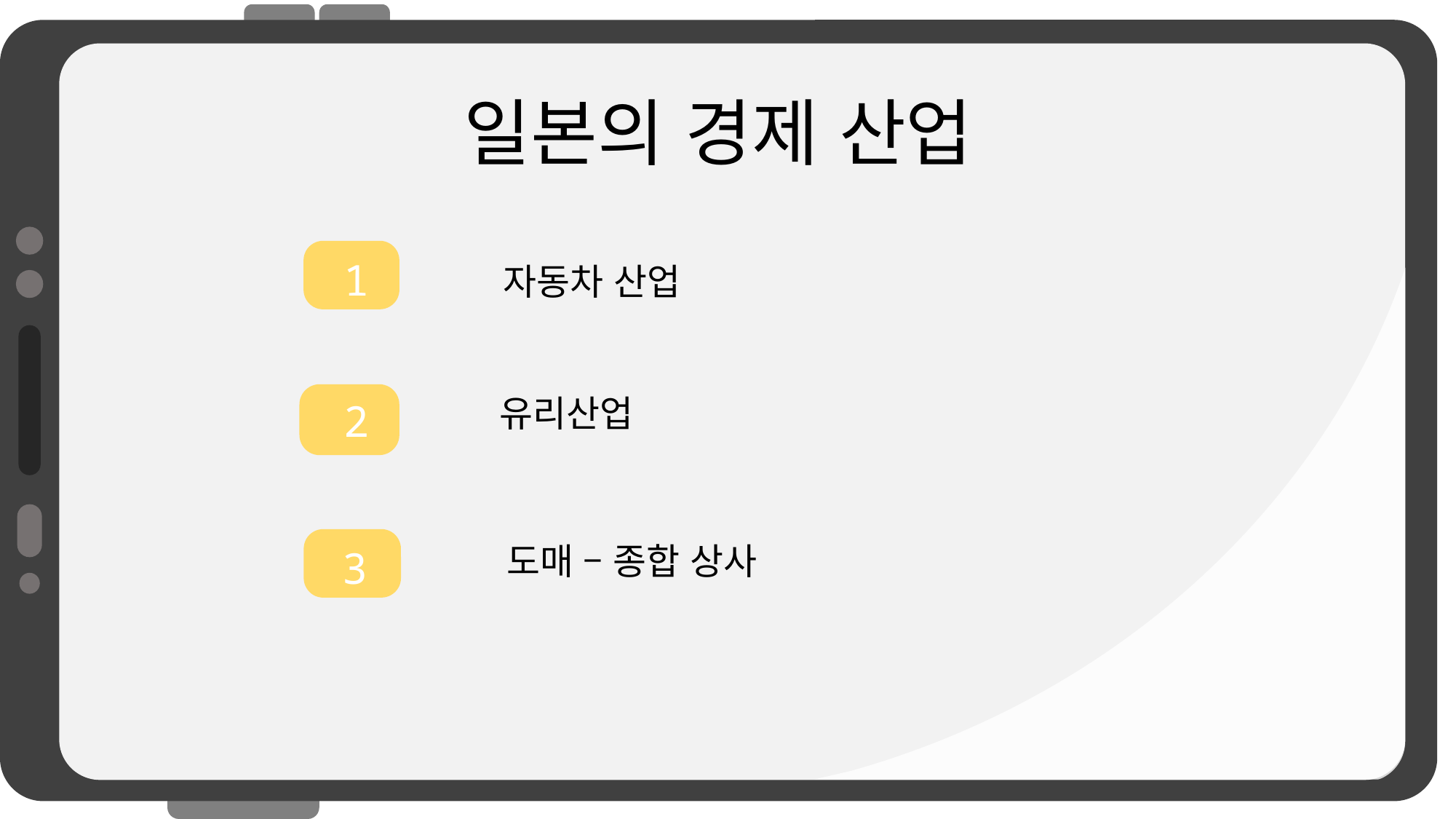

일본의 경제 산업

1
자동차 산업

유리산업
2

도매 – 종합 상사
3